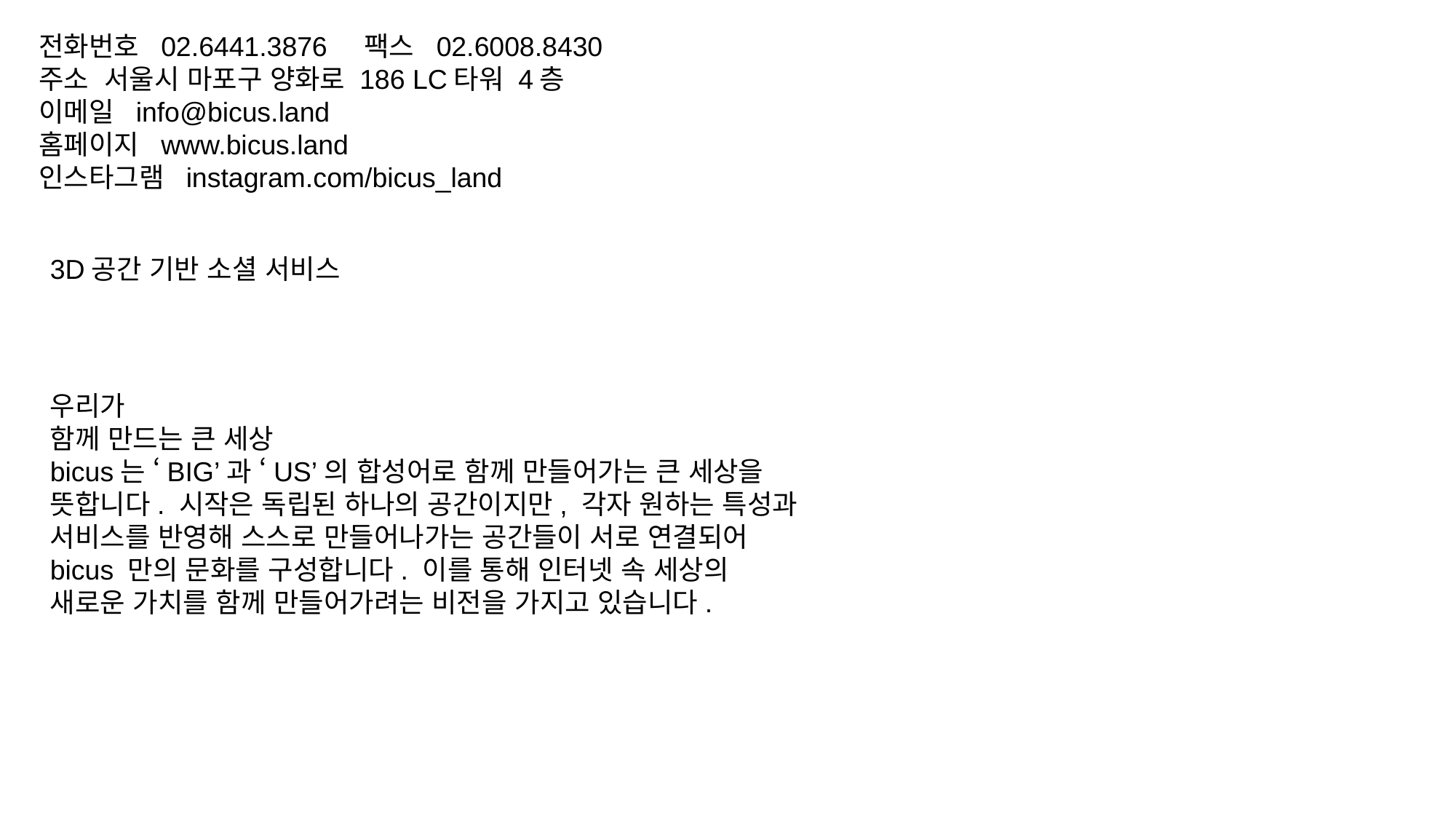

전화번호  02.6441.3876    팩스  02.6008.8430
주소  서울시 마포구 양화로 186 LC타워 4층
이메일  info@bicus.land
홈페이지  www.bicus.land
인스타그램  instagram.com/bicus_land
3D공간 기반 소셜 서비스
우리가
함께 만드는 큰 세상
bicus는 ‘BIG’과 ‘US’의 합성어로 함께 만들어가는 큰 세상을
뜻합니다. 시작은 독립된 하나의 공간이지만, 각자 원하는 특성과
서비스를 반영해 스스로 만들어나가는 공간들이 서로 연결되어
bicus 만의 문화를 구성합니다. 이를 통해 인터넷 속 세상의
새로운 가치를 함께 만들어가려는 비전을 가지고 있습니다.